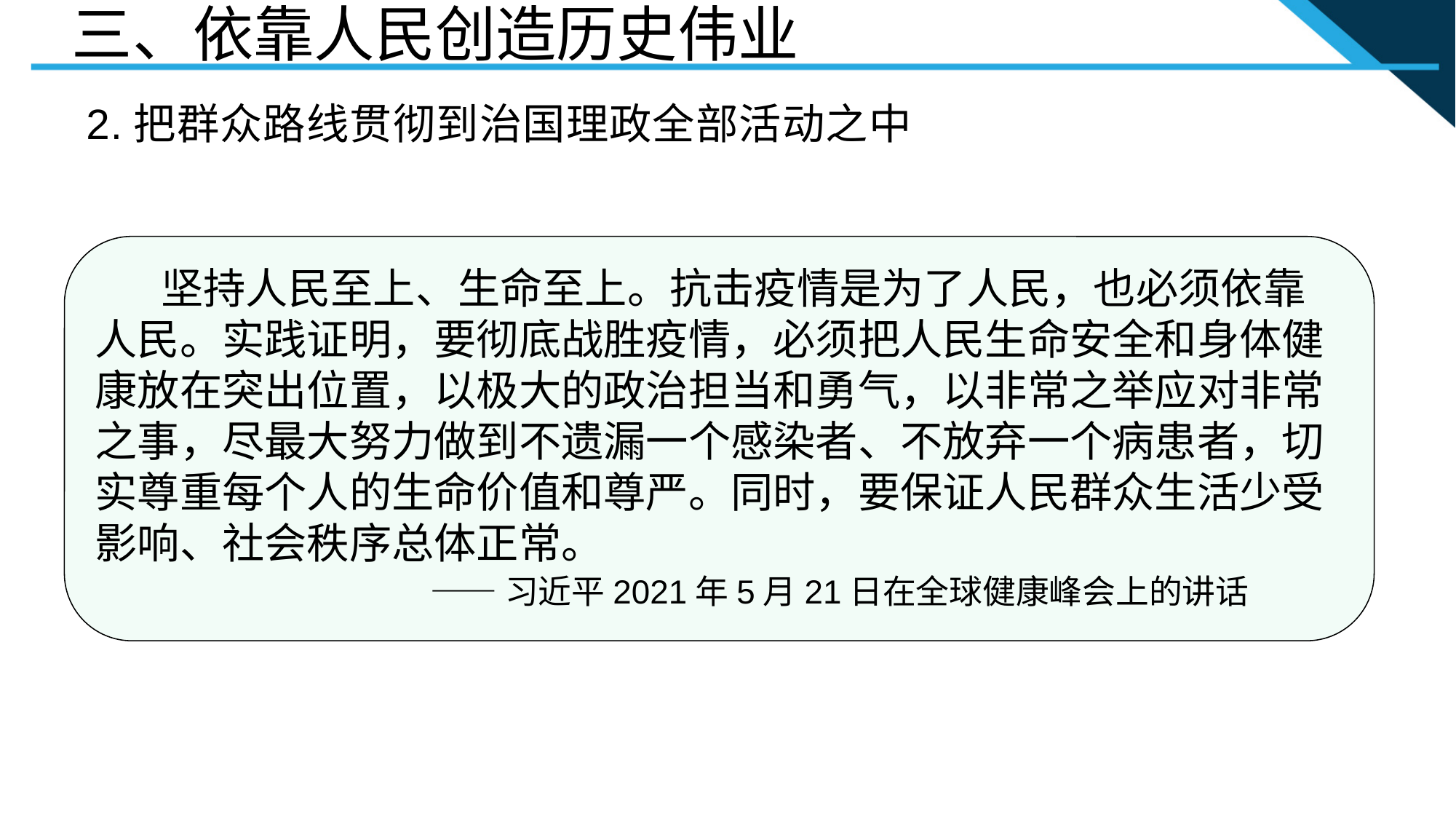

三、依靠人民创造历史伟业
    2.把群众路线贯彻到治国理政全部活动之中
       坚持人民至上、生命至上。抗击疫情是为了人民，也必须依靠人民。实践证明，要彻底战胜疫情，必须把人民生命安全和身体健康放在突出位置，以极大的政治担当和勇气，以非常之举应对非常之事，尽最大努力做到不遗漏一个感染者、不放弃一个病患者，切实尊重每个人的生命价值和尊严。同时，要保证人民群众生活少受影响、社会秩序总体正常。
                                         ——习近平2021年5月21日在全球健康峰会上的讲话